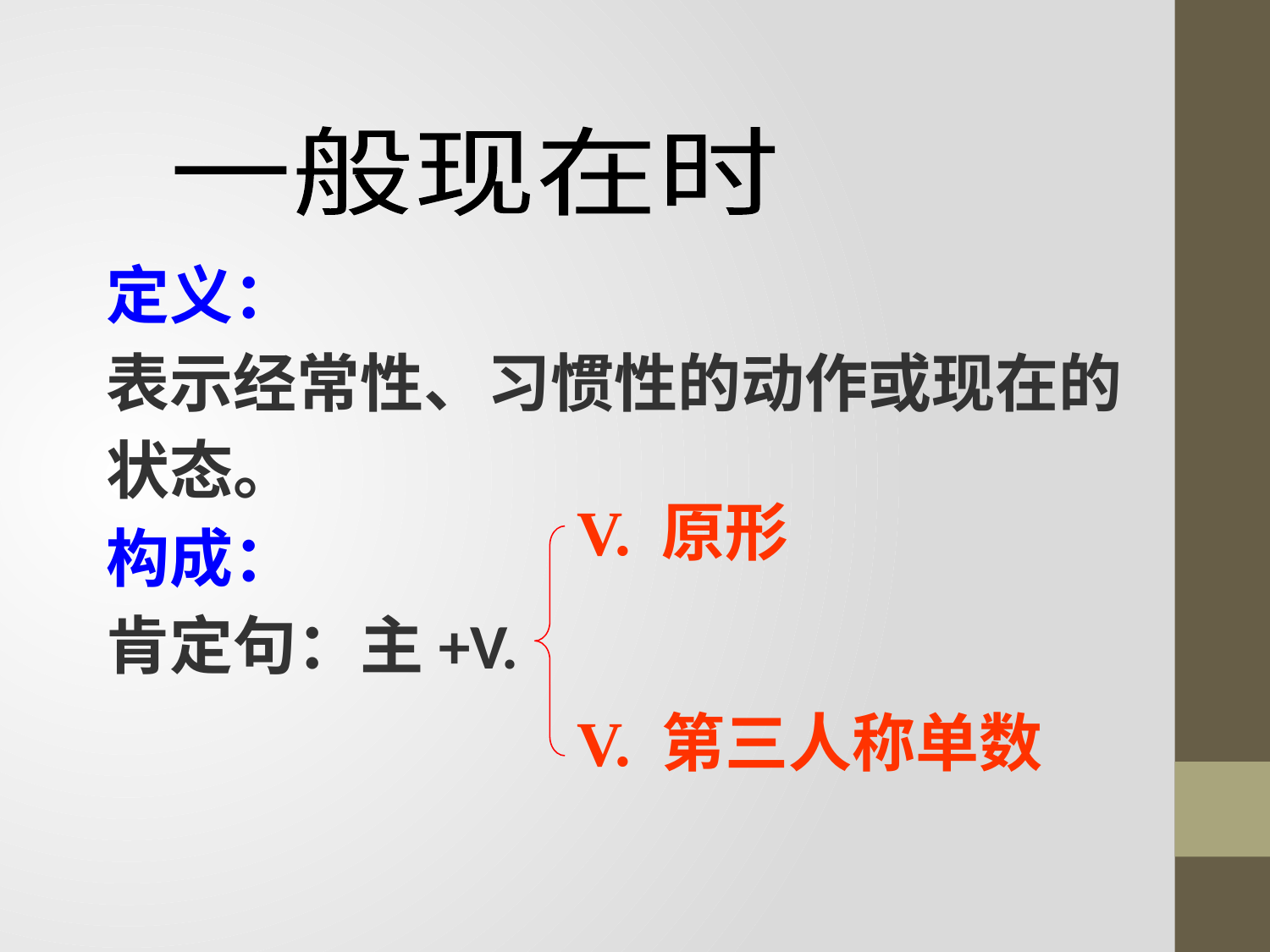

一般现在时
定义：
表示经常性、习惯性的动作或现在的
状态。
构成：
肯定句：主+V.
V. 原形

V. 第三人称单数